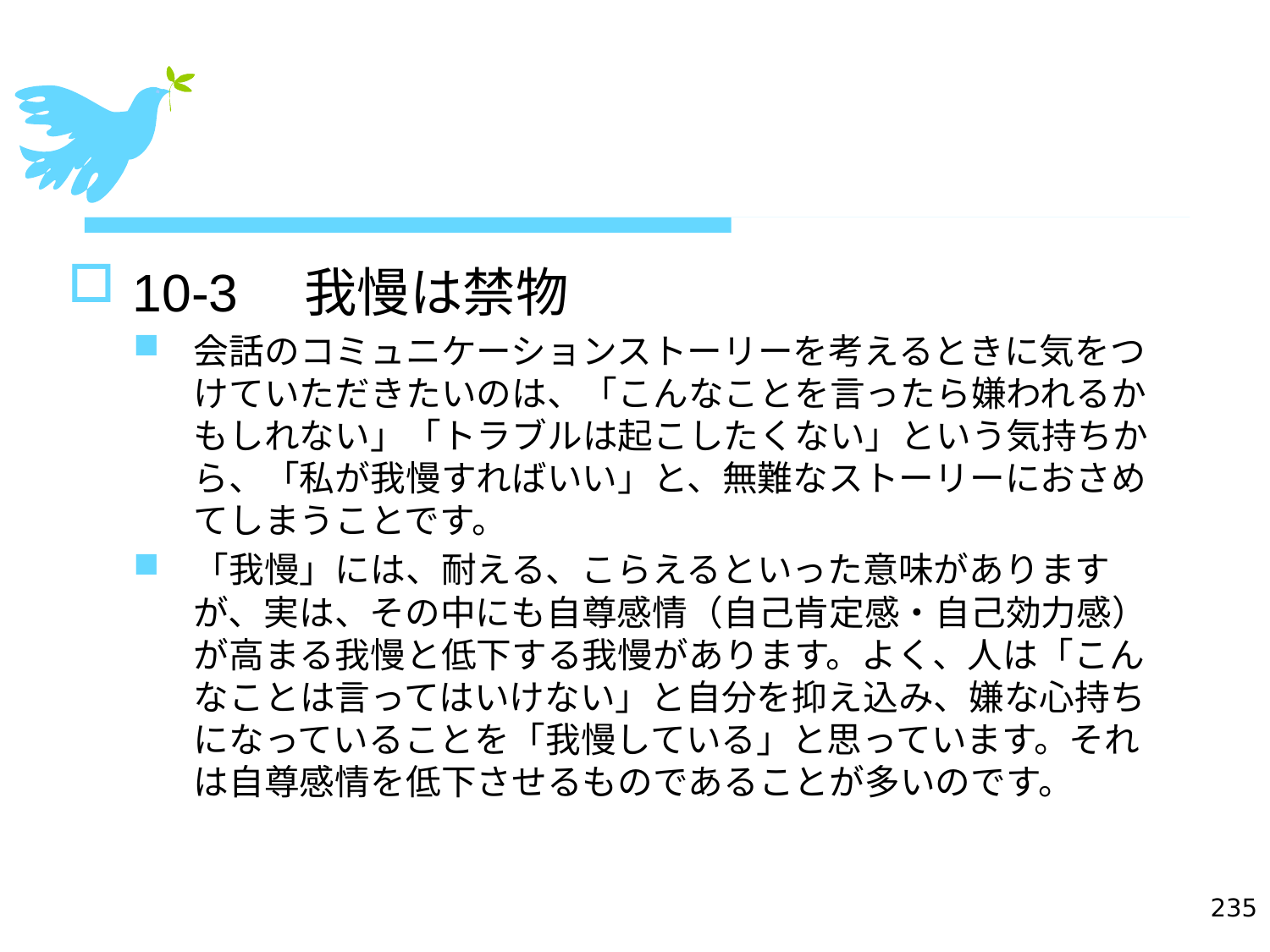

#
10-3　我慢は禁物
会話のコミュニケーションストーリーを考えるときに気をつけていただきたいのは、「こんなことを言ったら嫌われるかもしれない」「トラブルは起こしたくない」という気持ちから、「私が我慢すればいい」と、無難なストーリーにおさめてしまうことです。
「我慢」には、耐える、こらえるといった意味がありますが、実は、その中にも自尊感情（自己肯定感・自己効力感）が高まる我慢と低下する我慢があります。よく、人は「こんなことは言ってはいけない」と自分を抑え込み、嫌な心持ちになっていることを「我慢している」と思っています。それは自尊感情を低下させるものであることが多いのです。
235